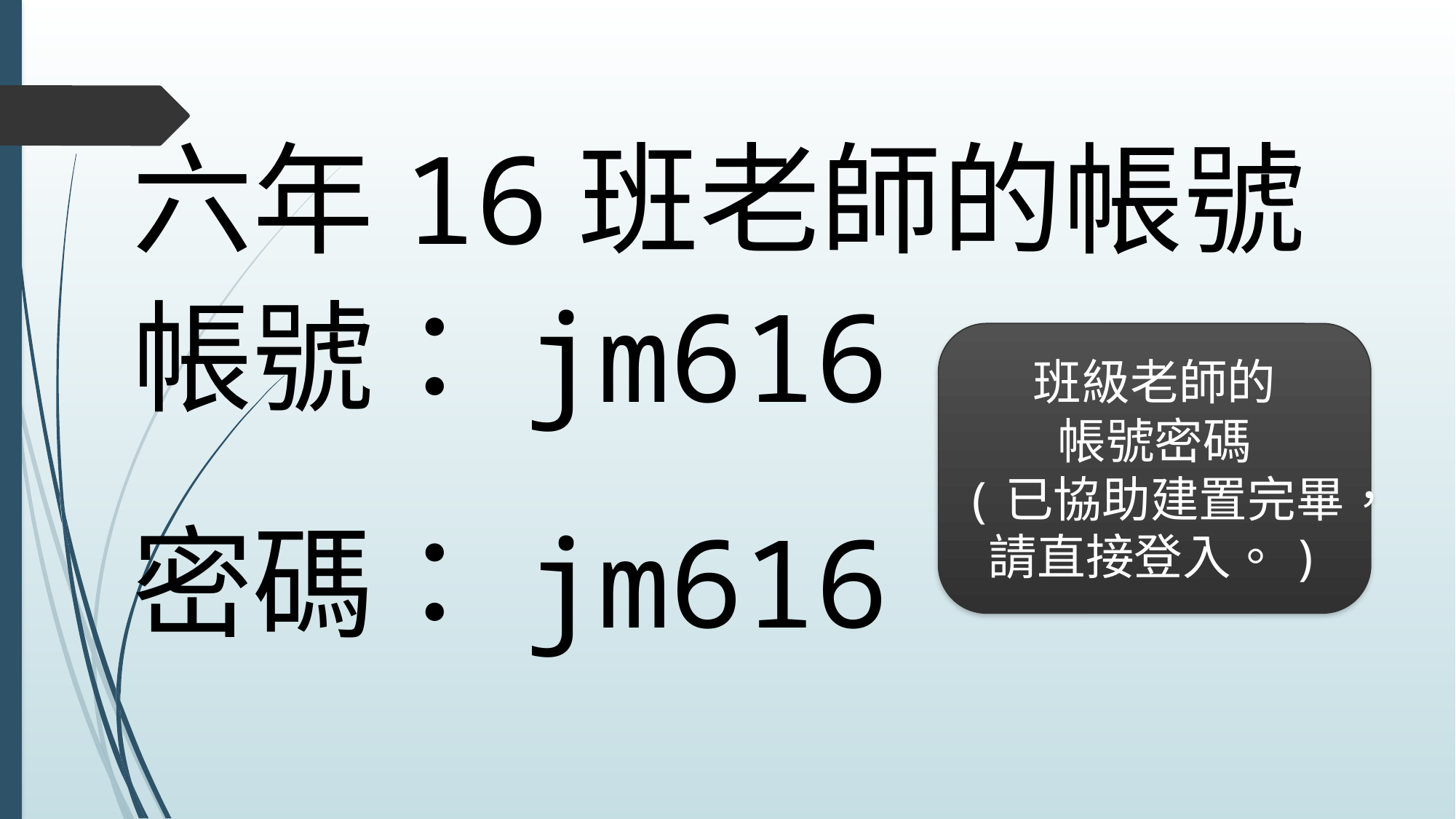

六年16班老師的帳號
帳號：jm616

密碼：jm616
班級老師的
帳號密碼
(已協助建置完畢，請直接登入。)